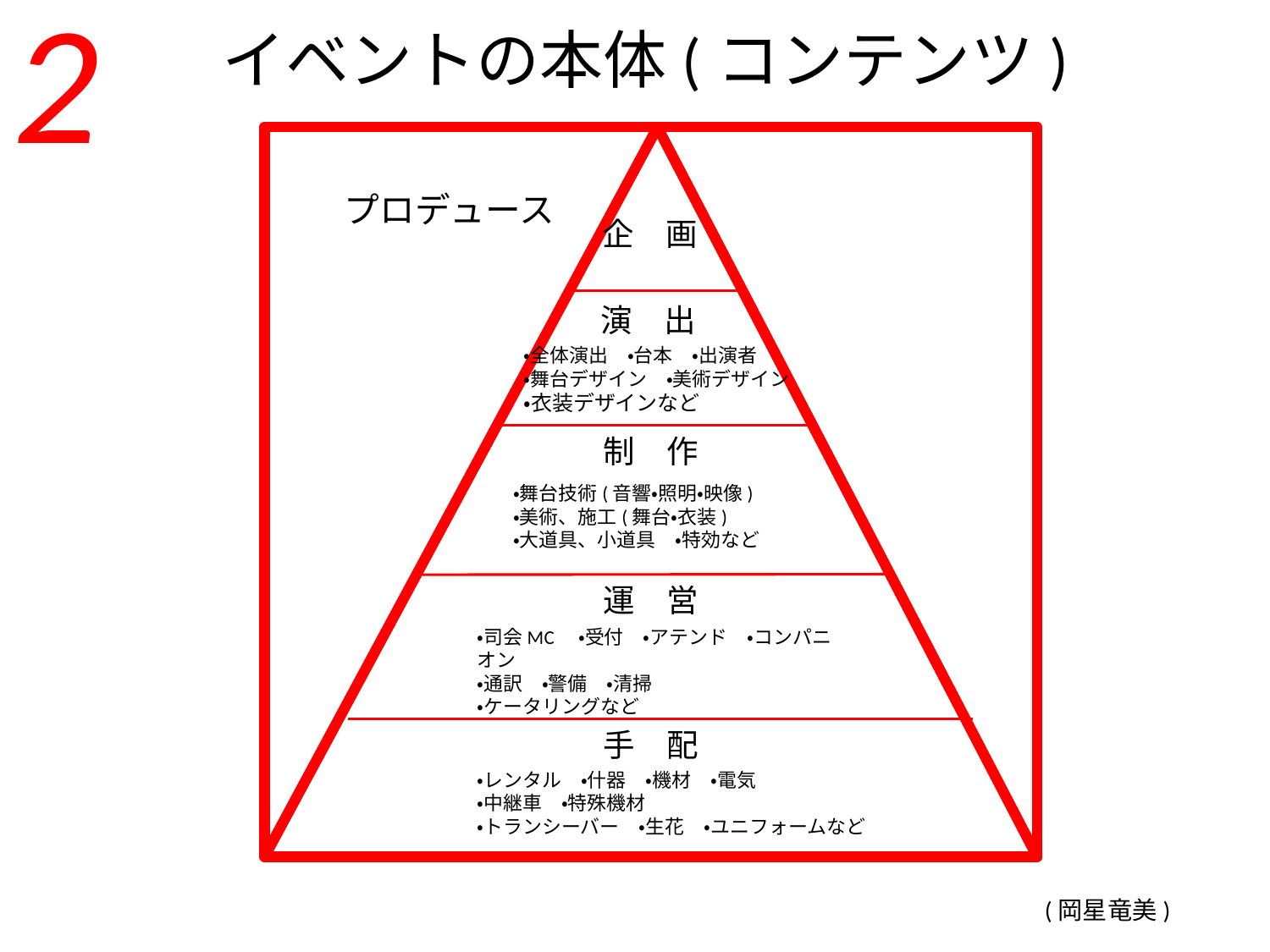

2
# イベントの本体(コンテンツ)

プロデュース
企　画
演　出
・全体演出　・台本　・出演者
・舞台デザイン　・美術デザイン
・衣装デザインなど
制　作
・舞台技術(音響・照明・映像)
・美術、施工(舞台・衣装)
・大道具、小道具　・特効など
運　営
・司会MC　・受付　・アテンド　・コンパニオン
・通訳　・警備　・清掃
・ケータリングなど
手　配
・レンタル　・什器　・機材　・電気
・中継車　・特殊機材
・トランシーバー　・生花　・ユニフォームなど
(岡星竜美)